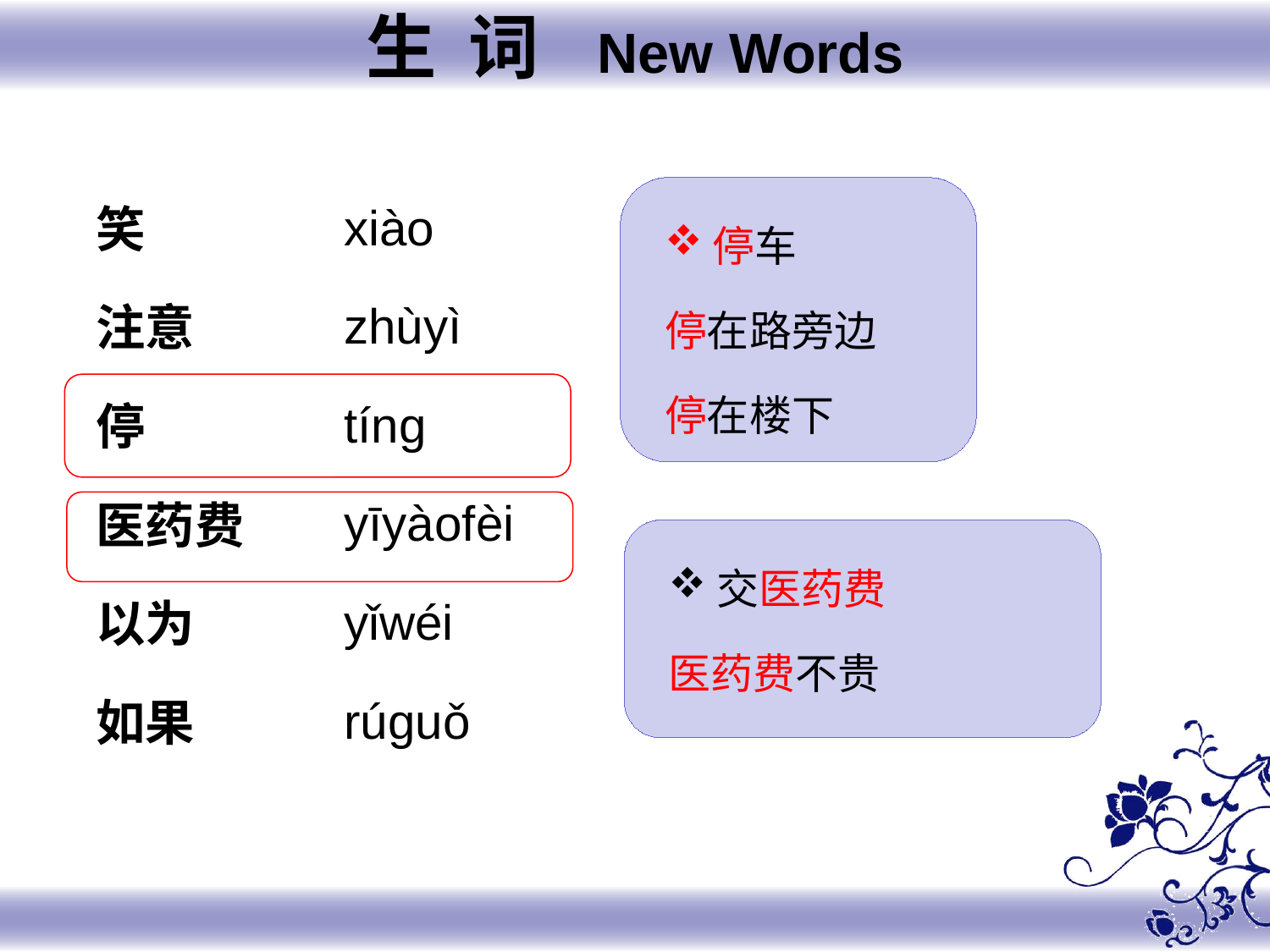

生  词   New Words
xiào
zhùyì
tínɡ
yīyàofèi
yǐwéi
rúguǒ
笑
注意
停
医药费
以为
如果

停车
停在路旁边
停在楼下

交医药费
医药费不贵